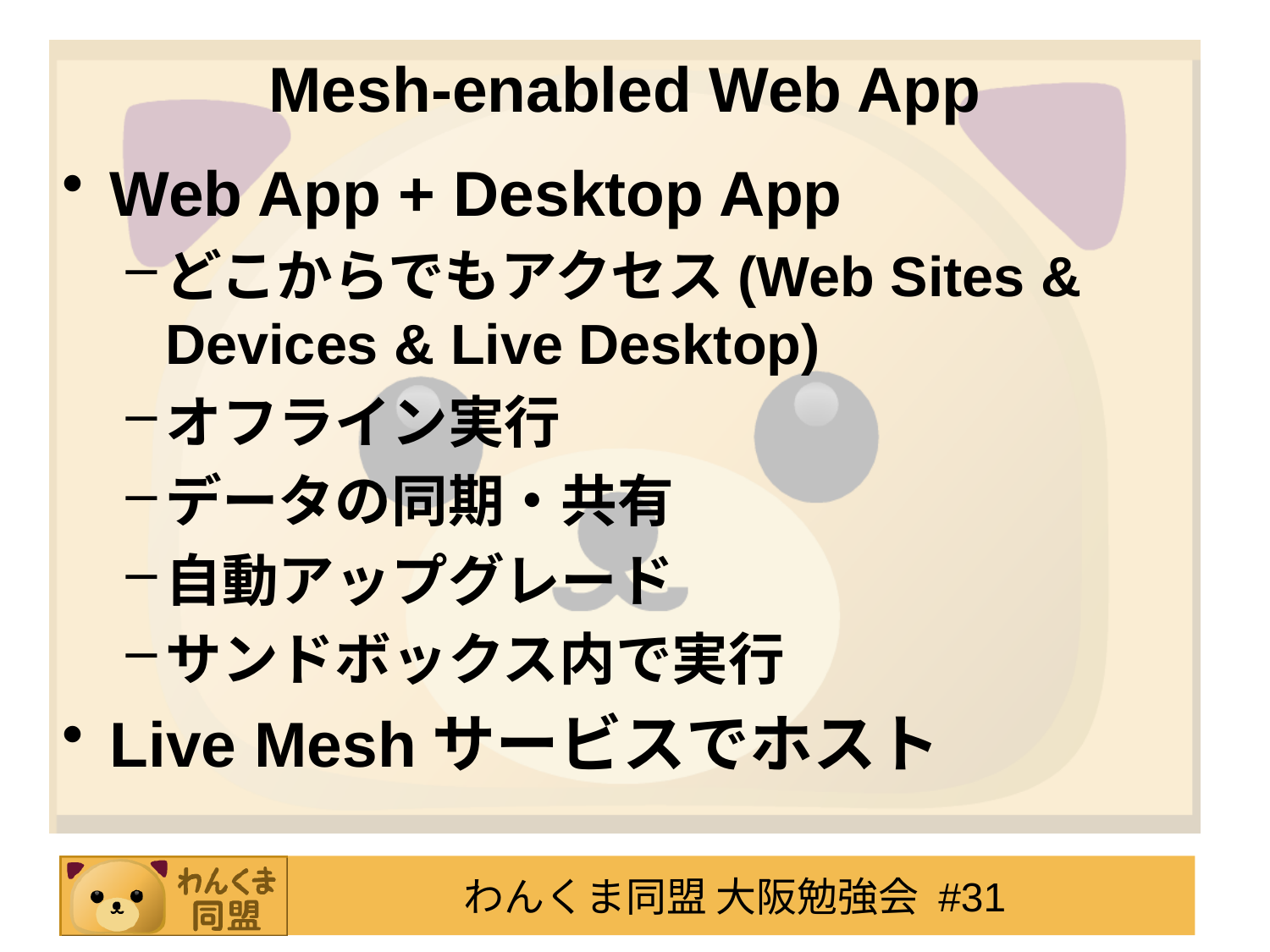

# Mesh-enabled Web App
Web App + Desktop App
どこからでもアクセス(Web Sites & Devices & Live Desktop)
オフライン実行
データの同期・共有
自動アップグレード
サンドボックス内で実行
Live Meshサービスでホスト